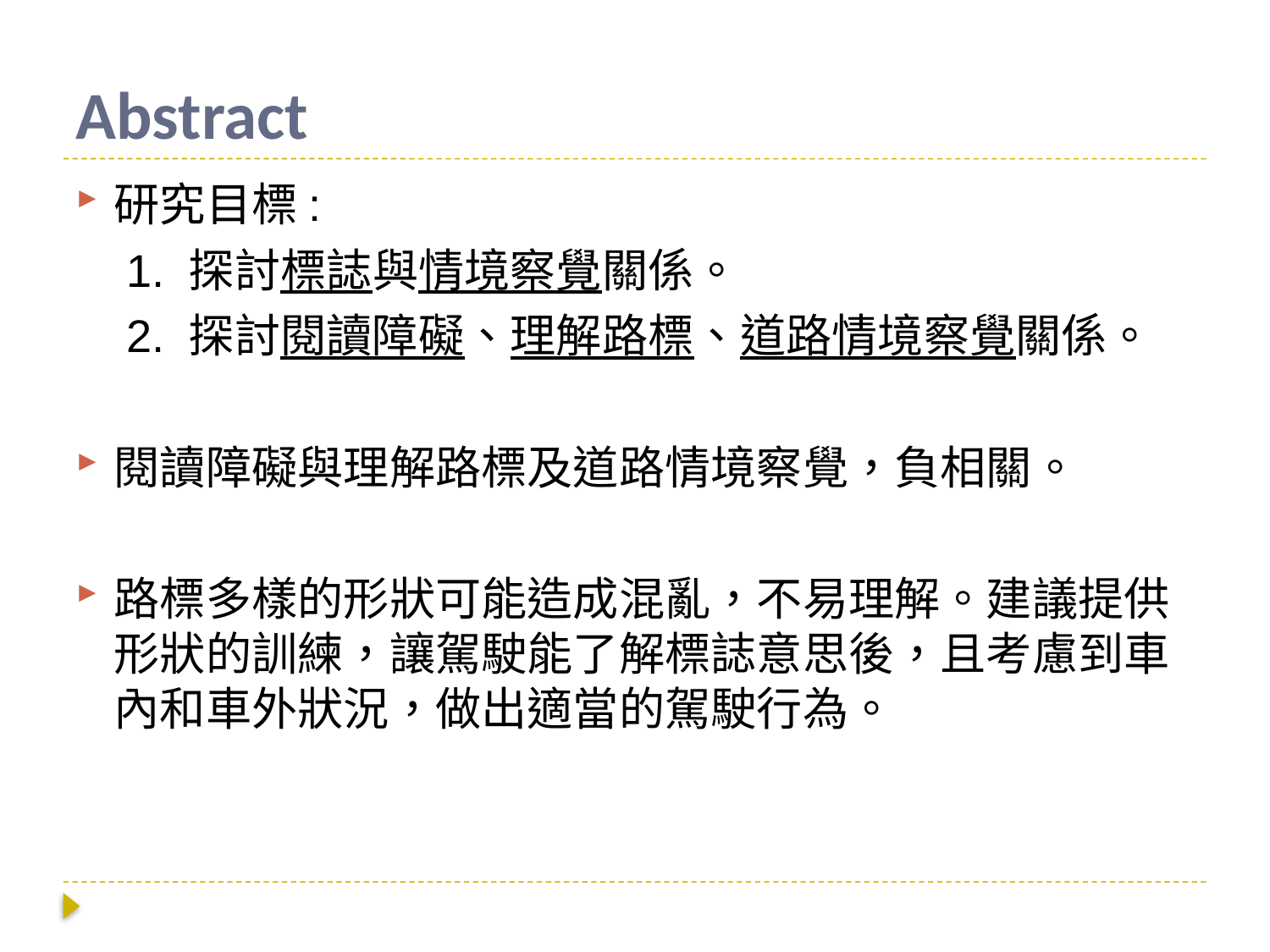

# Abstract
研究目標:
    1. 探討標誌與情境察覺關係。
    2. 探討閱讀障礙、理解路標、道路情境察覺關係。

閱讀障礙與理解路標及道路情境察覺，負相關。

路標多樣的形狀可能造成混亂，不易理解。建議提供形狀的訓練，讓駕駛能了解標誌意思後，且考慮到車內和車外狀況，做出適當的駕駛行為。